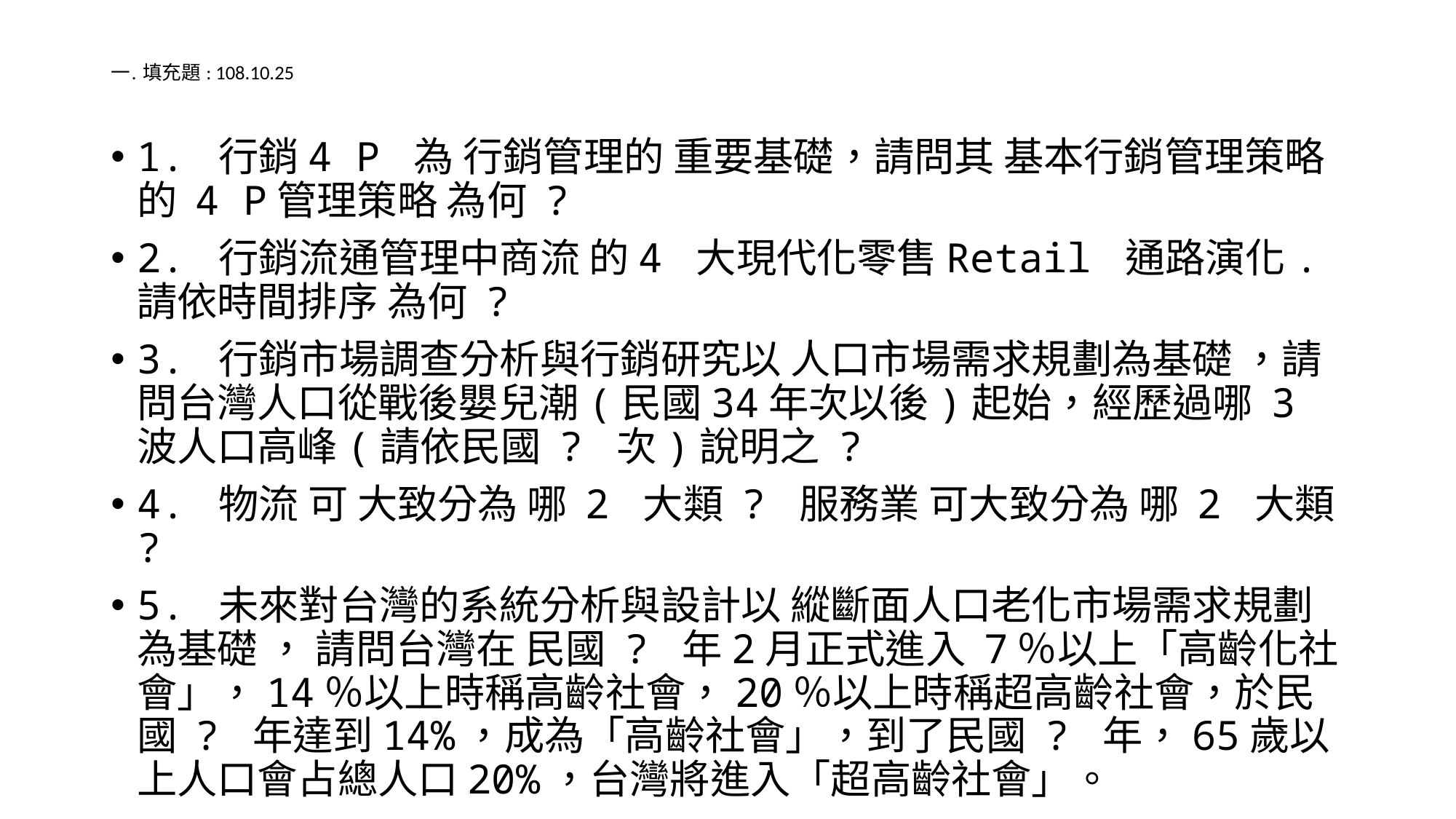

# 一.	填充題 : 108.10.25
1. 行銷4 P 為 行銷管理的 重要基礎，請問其 基本行銷管理策略的 4 P管理策略 為何 ?
2. 行銷流通管理中商流 的4 大現代化零售Retail 通路演化. 請依時間排序 為何 ?
3. 行銷市場調查分析與行銷研究以 人口市場需求規劃為基礎 ，請問台灣人口從戰後嬰兒潮(民國34年次以後)起始，經歷過哪 3 波人口高峰(請依民國 ? 次)說明之 ?
4. 物流 可 大致分為 哪 2 大類 ? 服務業 可大致分為 哪 2 大類 ?
5. 未來對台灣的系統分析與設計以 縱斷面人口老化市場需求規劃為基礎 ， 請問台灣在 民國 ? 年2月正式進入 7％以上「高齡化社會」，14％以上時稱高齡社會，20％以上時稱超高齡社會，於民國 ? 年達到14%，成為「高齡社會」，到了民國 ? 年，65歲以上人口會占總人口20%，台灣將進入「超高齡社會」。